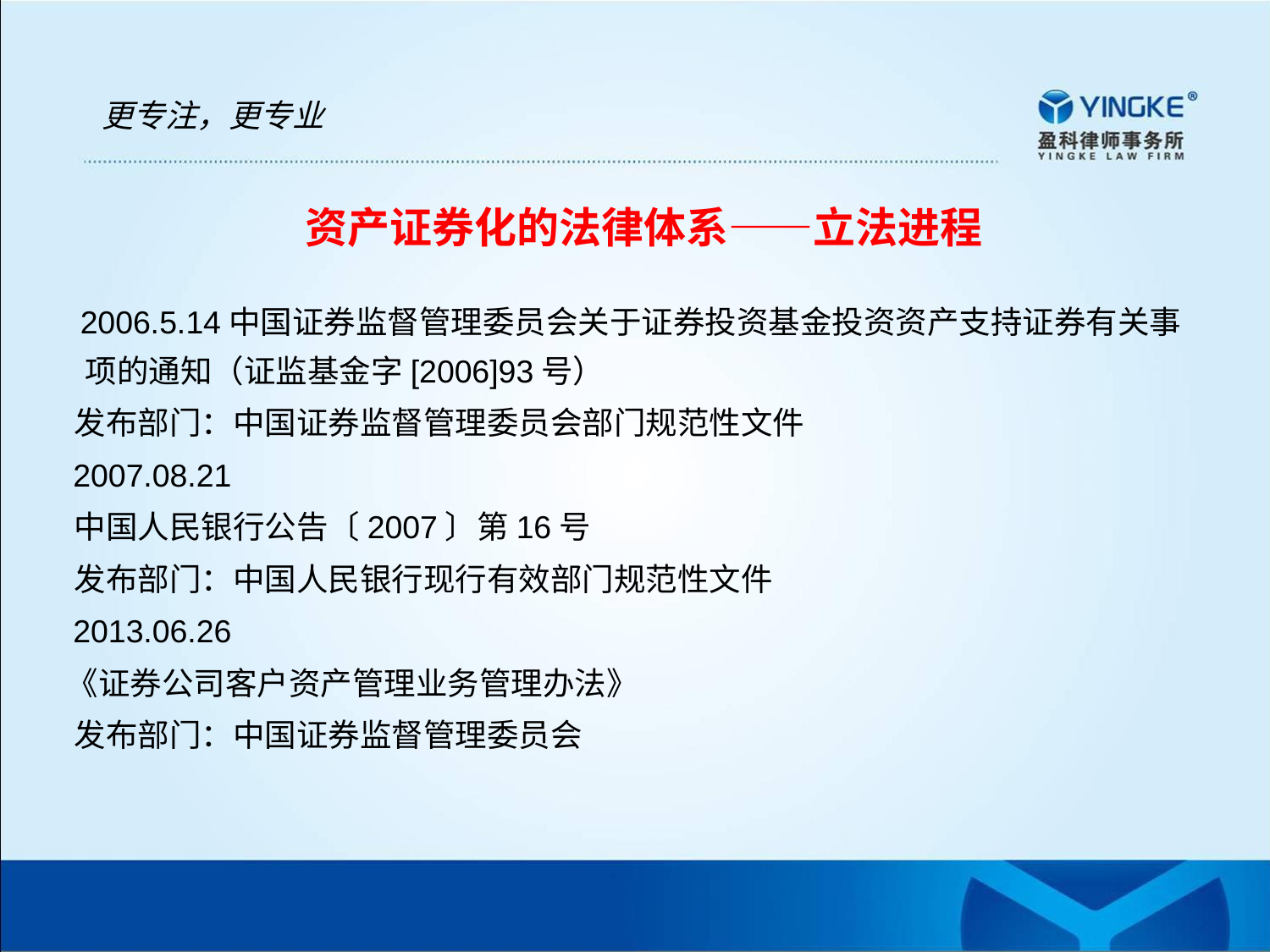

更专注，更专业
资产证券化的法律体系——立法进程
  2006.5.14中国证券监督管理委员会关于证券投资基金投资资产支持证券有关事项的通知（证监基金字[2006]93号）
    发布部门：中国证券监督管理委员会部门规范性文件
    2007.08.21
    中国人民银行公告〔2007〕第16号
    发布部门：中国人民银行现行有效部门规范性文件
    2013.06.26
   《证券公司客户资产管理业务管理办法》
    发布部门：中国证券监督管理委员会